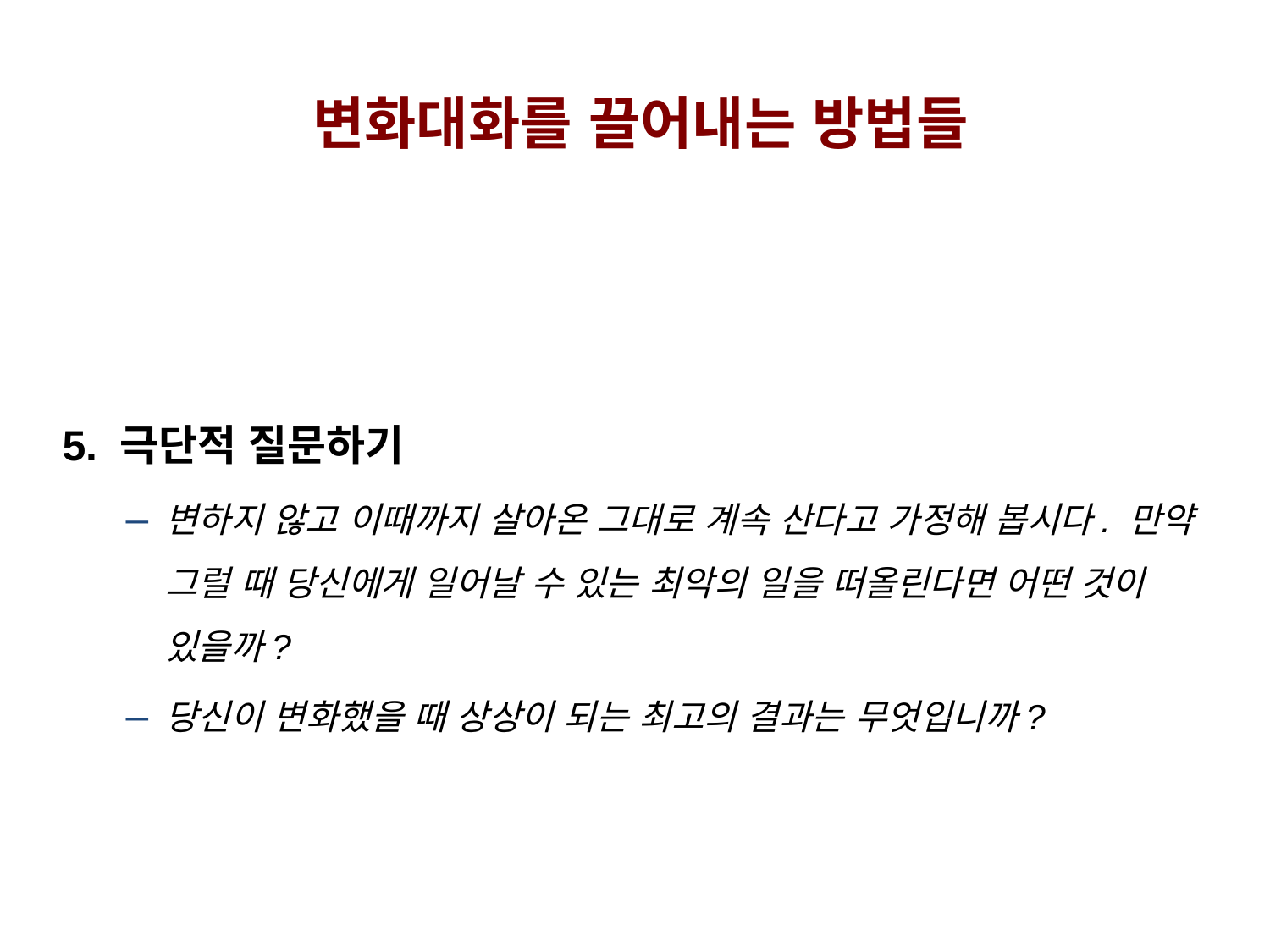

변화대화를 끌어내는 방법들
5. 극단적 질문하기
변하지 않고 이때까지 살아온 그대로 계속 산다고 가정해 봅시다. 만약 그럴 때 당신에게 일어날 수 있는 최악의 일을 떠올린다면 어떤 것이 있을까?
당신이 변화했을 때 상상이 되는 최고의 결과는 무엇입니까?